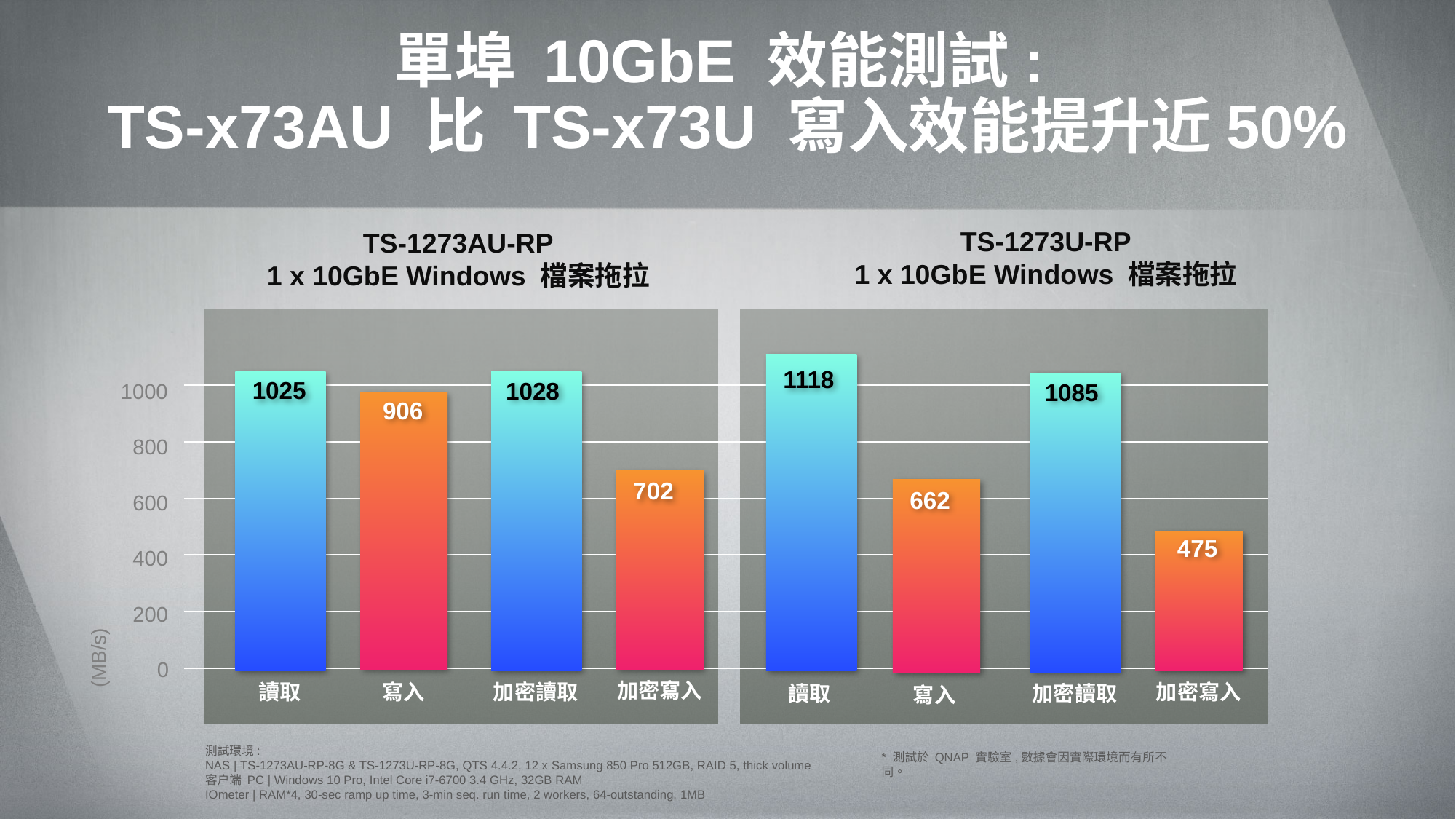

# 單埠 10GbE 效能測試: TS-x73AU 比 TS-x73U 寫入效能提升近50%
TS-1273U-RP
1 x 10GbE Windows 檔案拖拉
TS-1273AU-RP
1 x 10GbE Windows 檔案拖拉

1118
1025

1000
800
600
400
200
0
906

662
讀取
寫入
讀取
寫入
1028

1085

702
475

(MB/s)
加密寫入
加密寫入
加密讀取
加密讀取
測試環境:
NAS | TS-1273AU-RP-8G & TS-1273U-RP-8G, QTS 4.4.2, 12 x Samsung 850 Pro 512GB, RAID 5, thick volume
客户端 PC | Windows 10 Pro, Intel Core i7-6700 3.4 GHz, 32GB RAM
IOmeter | RAM*4, 30-sec ramp up time, 3-min seq. run time, 2 workers, 64-outstanding, 1MB
* 測試於 QNAP 實驗室,數據會因實際環境而有所不同。